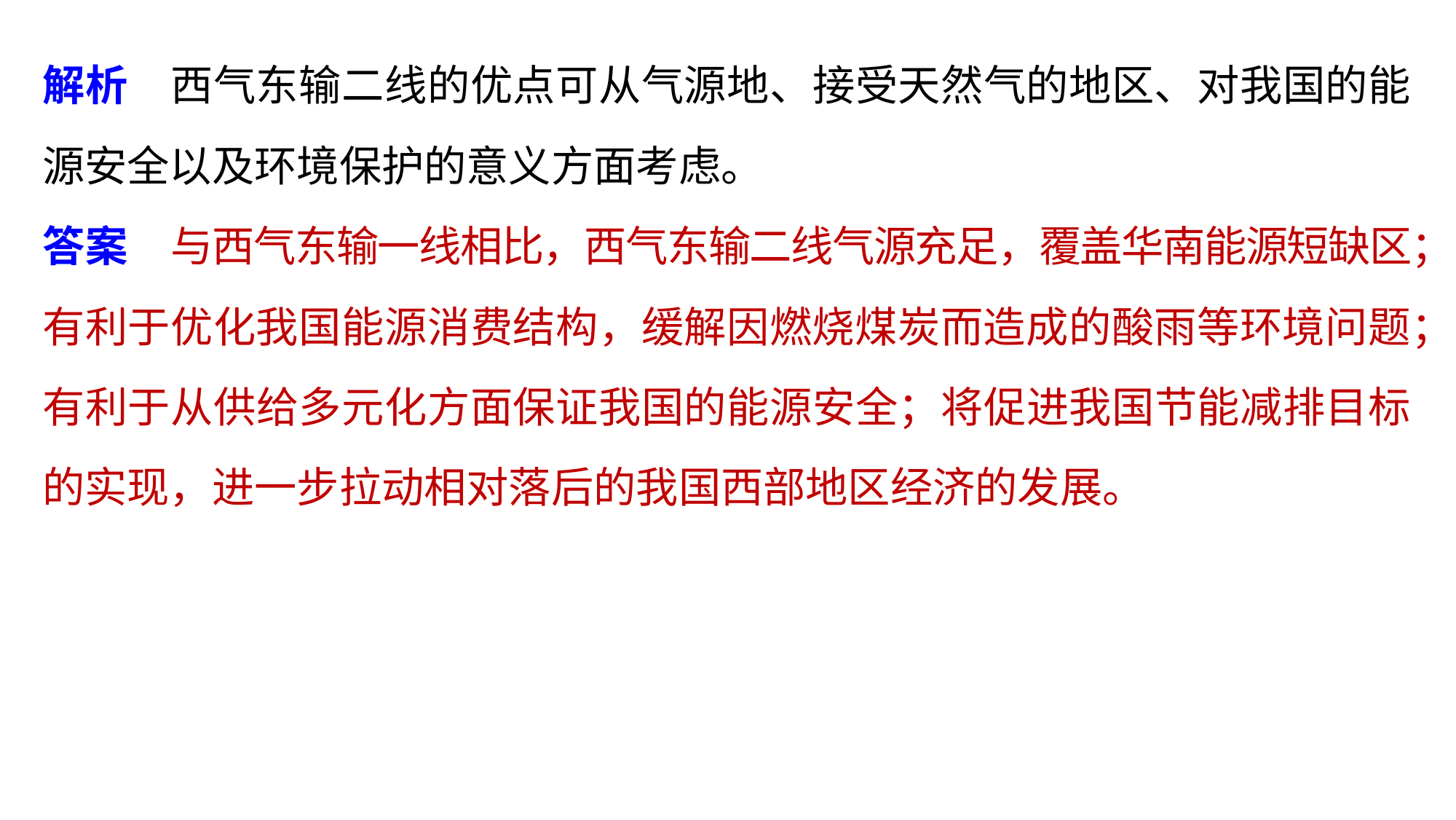

解析　西气东输二线的优点可从气源地、接受天然气的地区、对我国的能源安全以及环境保护的意义方面考虑。
答案　与西气东输一线相比，西气东输二线气源充足，覆盖华南能源短缺区；有利于优化我国能源消费结构，缓解因燃烧煤炭而造成的酸雨等环境问题；有利于从供给多元化方面保证我国的能源安全；将促进我国节能减排目标的实现，进一步拉动相对落后的我国西部地区经济的发展。